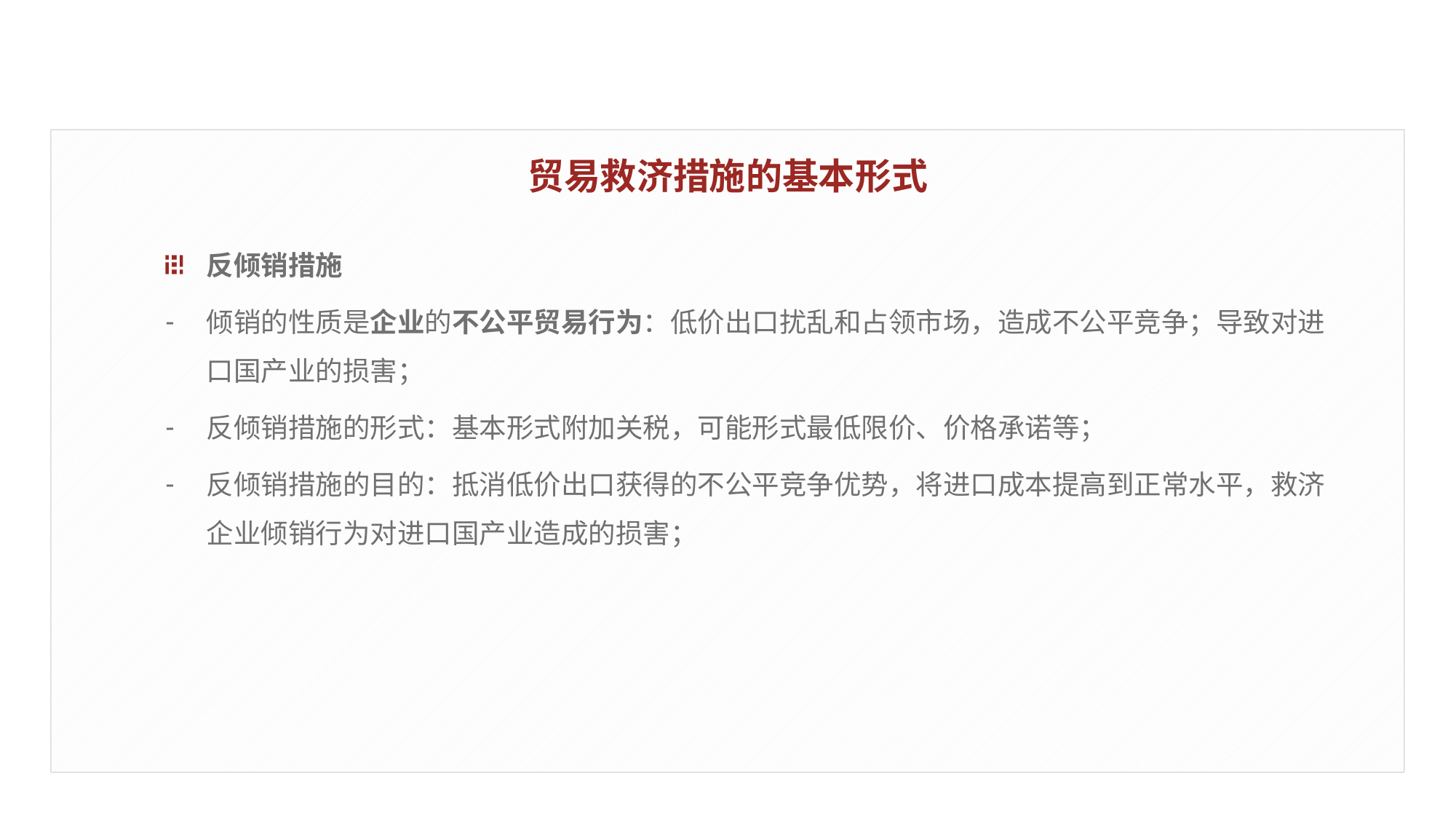

贸易救济措施的基本形式
反倾销措施
倾销的性质是企业的不公平贸易行为：低价出口扰乱和占领市场，造成不公平竞争；导致对进口国产业的损害；
反倾销措施的形式：基本形式附加关税，可能形式最低限价、价格承诺等；
反倾销措施的目的：抵消低价出口获得的不公平竞争优势，将进口成本提高到正常水平，救济企业倾销行为对进口国产业造成的损害；